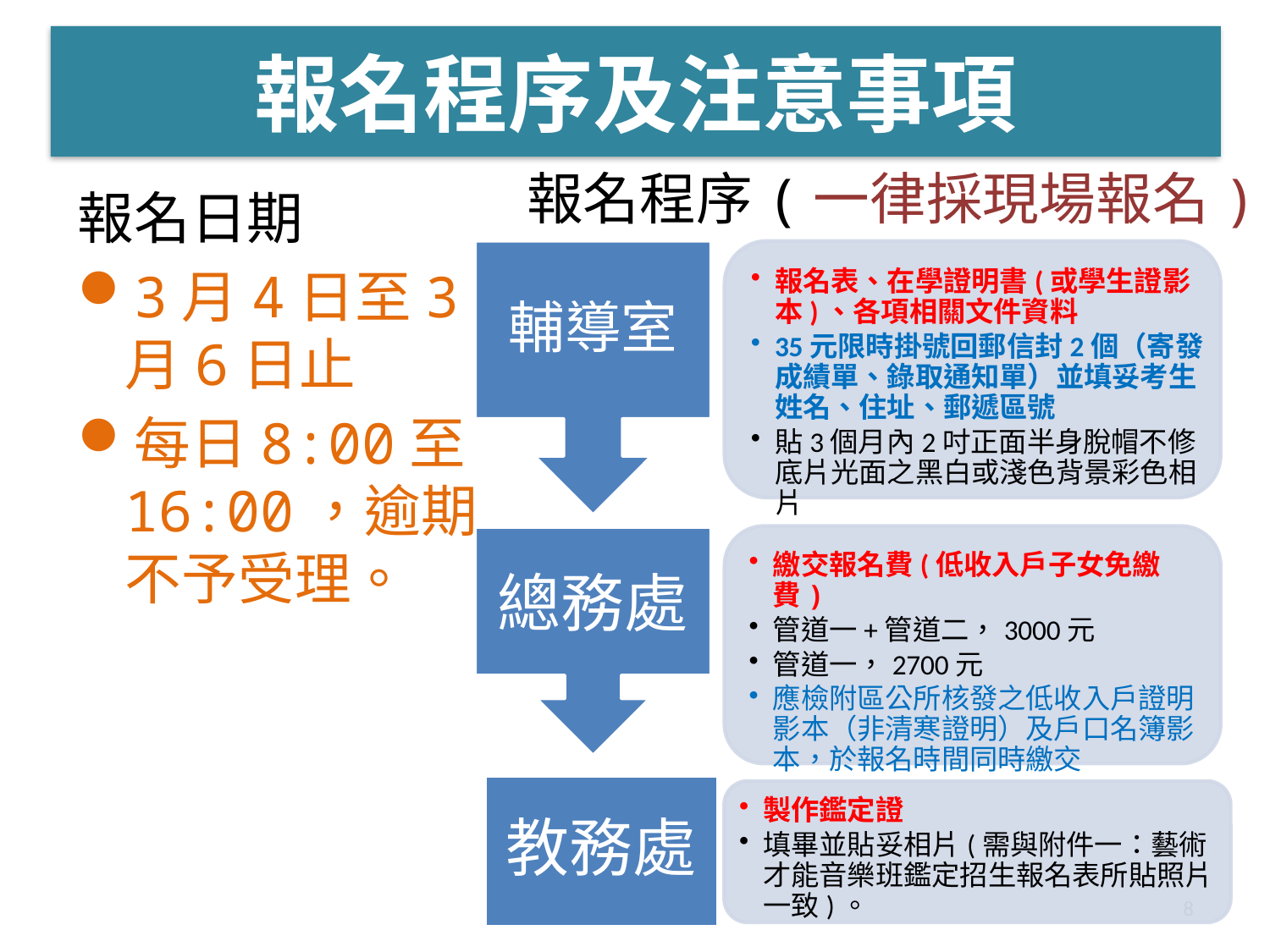

報名程序及注意事項
報名程序(一律採現場報名)
報名日期
3月4日至3月6日止
每日8:00至16:00，逾期不予受理。

報名表、在學證明書(或學生證影本)、各項相關文件資料
35元限時掛號回郵信封2個（寄發成績單、錄取通知單）並填妥考生姓名、住址、郵遞區號
貼3個月內2吋正面半身脫帽不修底片光面之黑白或淺色背景彩色相片
輔導室
繳交報名費(低收入戶子女免繳費)
管道一+管道二，3000元
管道一，2700元
應檢附區公所核發之低收入戶證明影本（非清寒證明）及戶口名簿影本，於報名時間同時繳交

總務處
製作鑑定證
填畢並貼妥相片(需與附件一：藝術才能音樂班鑑定招生報名表所貼照片一致)。

教務處
8